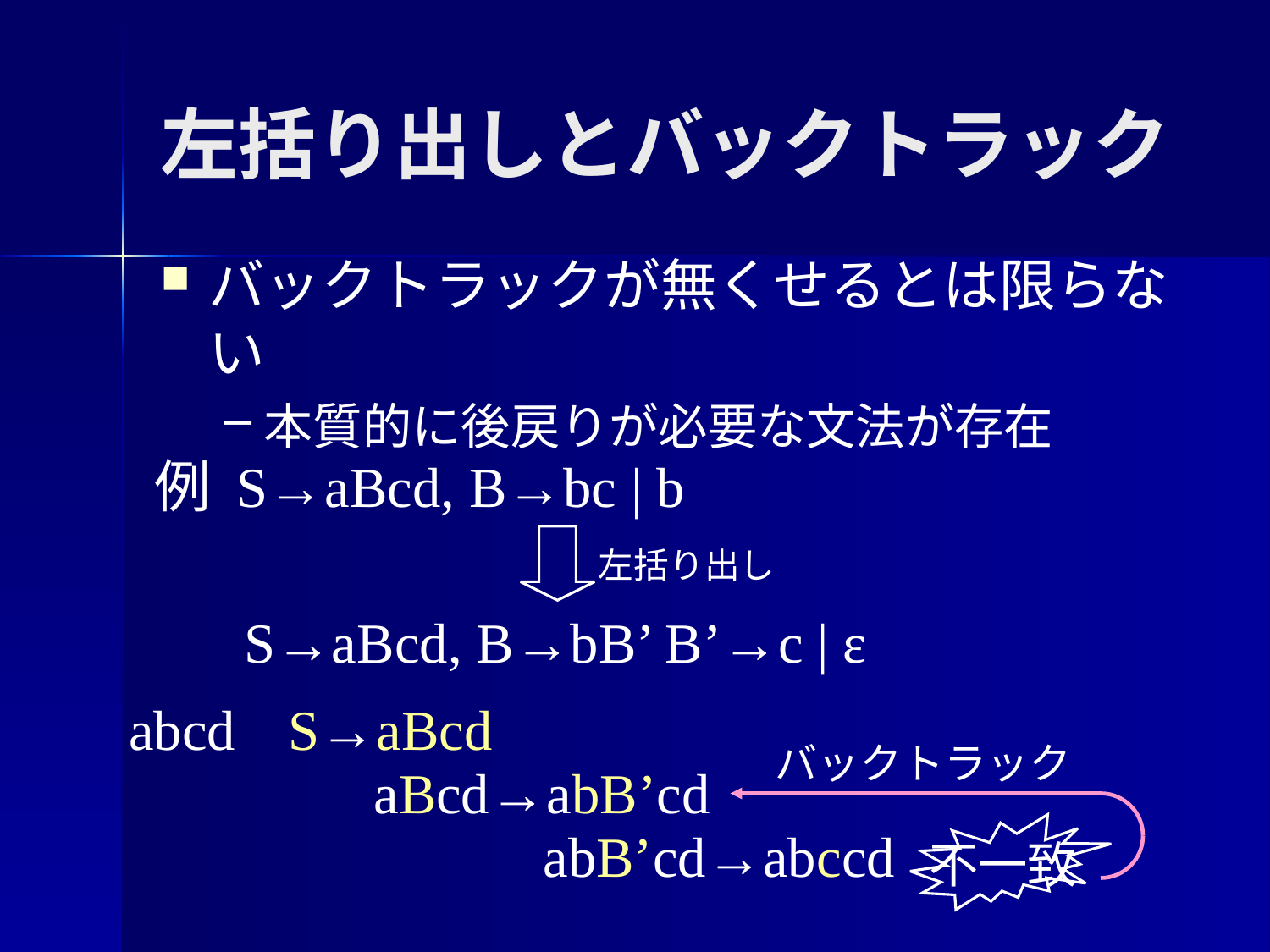

# 左括り出しとバックトラック
バックトラックが無くせるとは限らない
本質的に後戻りが必要な文法が存在
例 S→aBcd, B→bc | b

左括り出し
S→aBcd, B→bB’ B’→c | ε
abcd
S→aBcd
バックトラック

aBcd→abB’cd

abB’cd→abccd
不一致